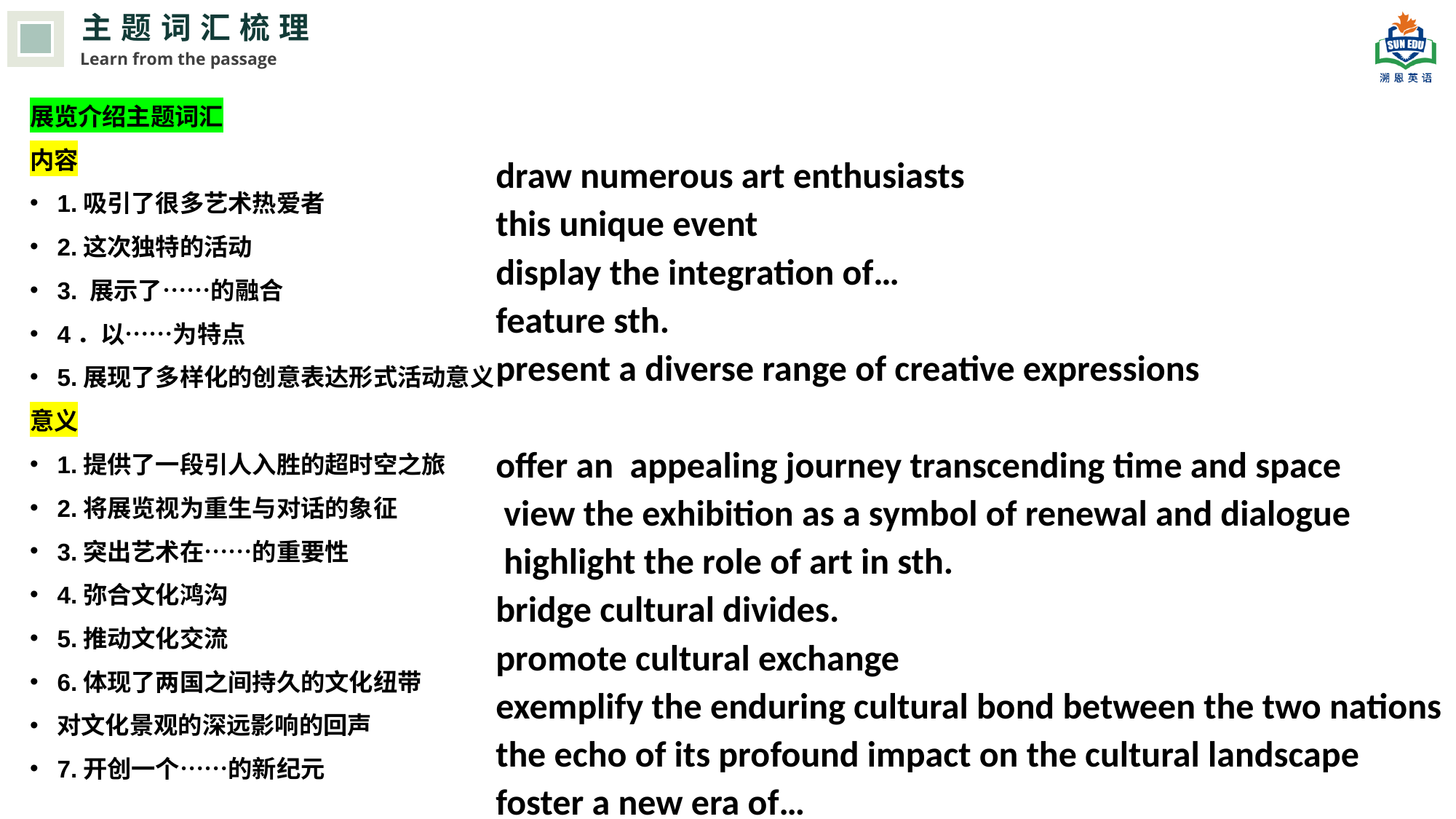

主题词汇梳理
Learn from the passage

展览介绍主题词汇
内容
1.吸引了很多艺术热爱者
2.这次独特的活动
3. 展示了……的融合
4．以……为特点
5.展现了多样化的创意表达形式活动意义
意义
1.提供了一段引人入胜的超时空之旅
2.将展览视为重生与对话的象征
3.突出艺术在……的重要性
4.弥合文化鸿沟
5.推动文化交流
6.体现了两国之间持久的文化纽带
对文化景观的深远影响的回声
7.开创一个……的新纪元
draw numerous art enthusiasts
this unique event
display the integration of…
feature sth.
present a diverse range of creative expressions

offer an  appealing journey transcending time and space
 view the exhibition as a symbol of renewal and dialogue
 highlight the role of art in sth.
bridge cultural divides.
promote cultural exchange
exemplify the enduring cultural bond between the two nations
the echo of its profound impact on the cultural landscape
foster a new era of…